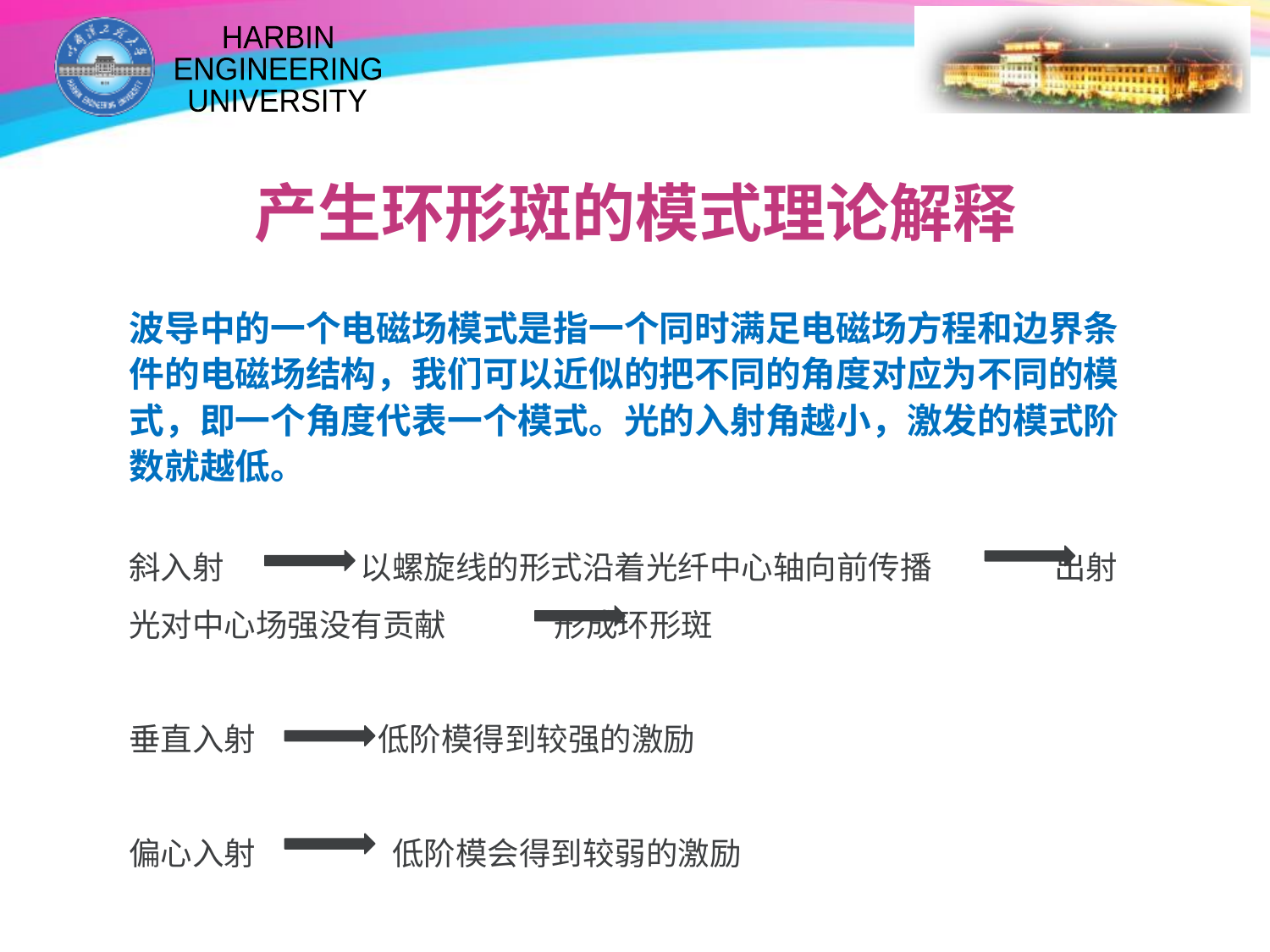

# 产生环形斑的模式理论解释
波导中的一个电磁场模式是指一个同时满足电磁场方程和边界条件的电磁场结构，我们可以近似的把不同的角度对应为不同的模式，即一个角度代表一个模式。光的入射角越小，激发的模式阶数就越低。

斜入射                   以螺旋线的形式沿着光纤中心轴向前传播                 出射光对中心场强没有贡献               形成环形斑

垂直入射                 低阶模得到较强的激励

偏心入射                   低阶模会得到较弱的激励